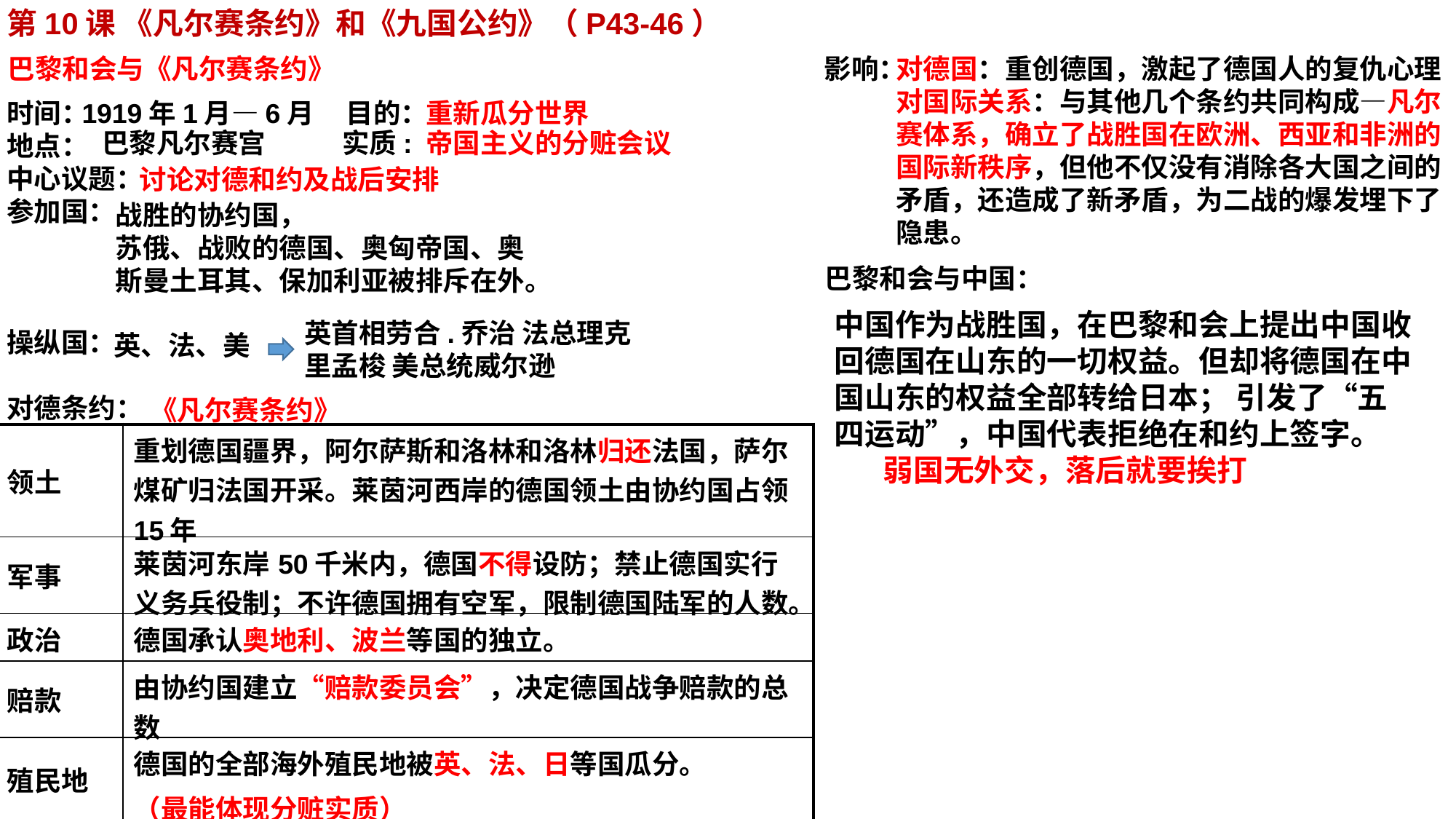

第10课 《凡尔赛条约》和《九国公约》（P43-46）
巴黎和会与《凡尔赛条约》
影响：
对德国：重创德国，激起了德国人的复仇心理
对国际关系：与其他几个条约共同构成—凡尔赛体系，确立了战胜国在欧洲、西亚和非洲的国际新秩序，但他不仅没有消除各大国之间的矛盾，还造成了新矛盾，为二战的爆发埋下了隐患。
时间：
地点：
中心议题：
参加国：

操纵国：

对德条约：
1919年1月—6月
目的：
重新瓜分世界
巴黎凡尔赛宫
实质:
帝国主义的分赃会议
讨论对德和约及战后安排
战胜的协约国，
苏俄、战败的德国、奥匈帝国、奥斯曼土耳其、保加利亚被排斥在外。
巴黎和会与中国：
中国作为战胜国，在巴黎和会上提出中国收回德国在山东的一切权益。但却将德国在中国山东的权益全部转给日本； 引发了“五四运动”，中国代表拒绝在和约上签字。
      弱国无外交，落后就要挨打
英首相劳合.乔治 法总理克里孟梭 美总统威尔逊
英、法、美

《凡尔赛条约》
| 领土 | 重划德国疆界，阿尔萨斯和洛林和洛林归还法国，萨尔煤矿归法国开采。莱茵河西岸的德国领土由协约国占领15年 |
| --- | --- |
| 军事 | 莱茵河东岸50千米内，德国不得设防；禁止德国实行义务兵役制；不许德国拥有空军，限制德国陆军的人数。 |
| 政治 | 德国承认奥地利、波兰等国的独立。 |
| 赔款 | 由协约国建立“赔款委员会”，决定德国战争赔款的总数 |
| 殖民地 | 德国的全部海外殖民地被英、法、日等国瓜分。 （最能体现分赃实质） |